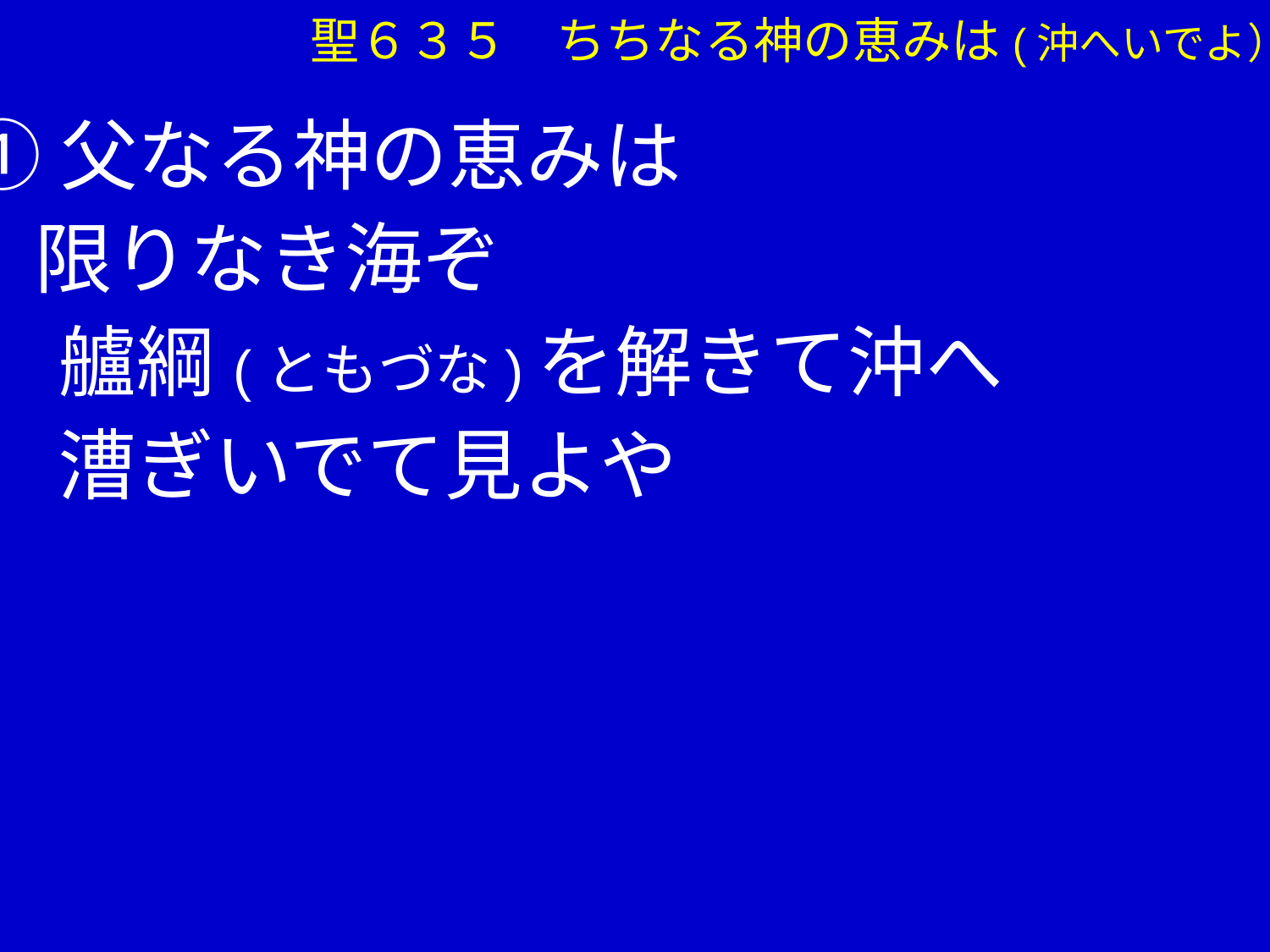

聖６３５　ちちなる神の恵みは(沖へいでよ）
①父なる神の恵みは
   限りなき海ぞ
　 艫綱(ともづな)を解きて沖へ
　 漕ぎいでて見よや